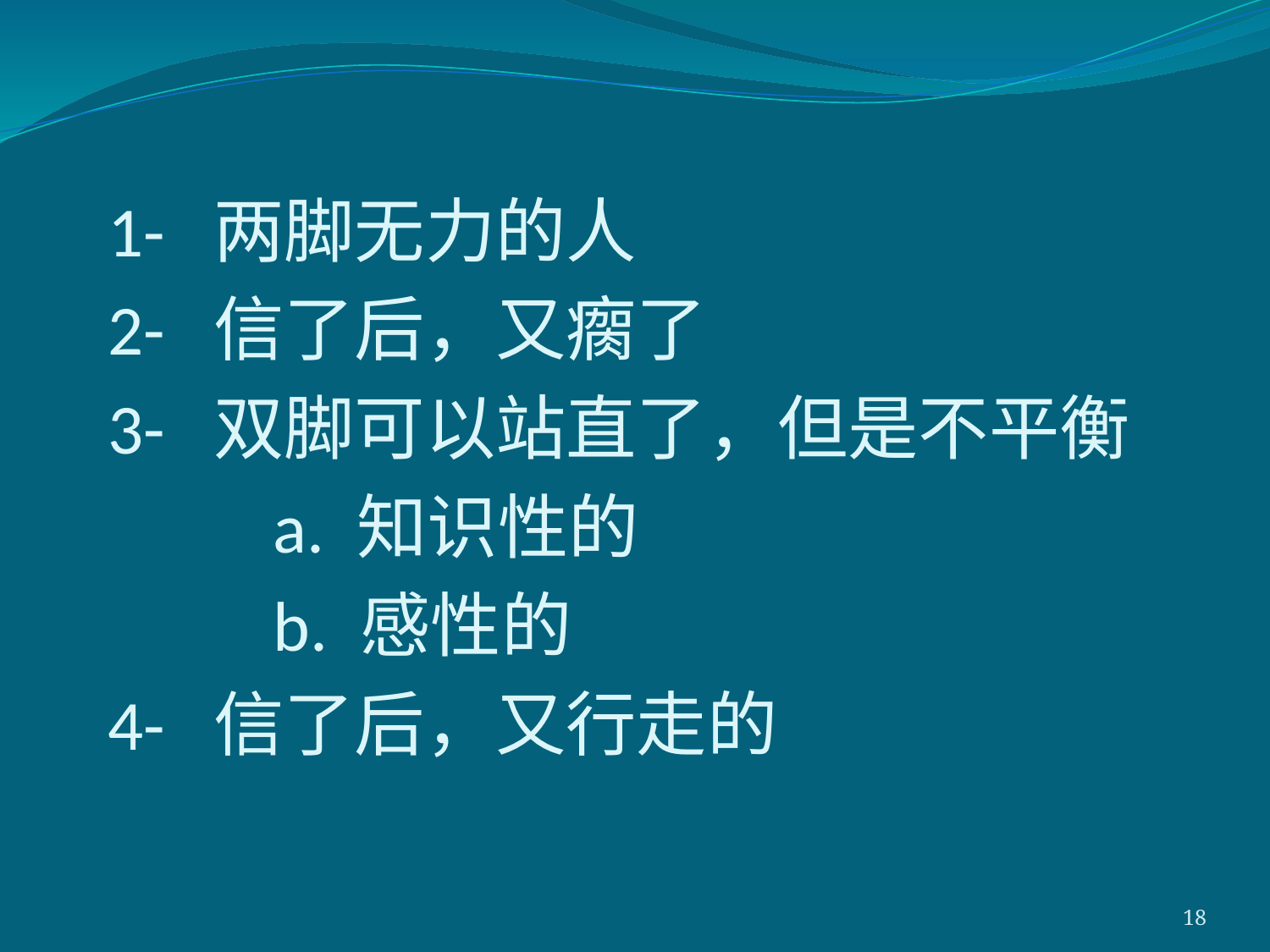

1-  两脚无力的人
2-  信了后，又瘸了
3-  双脚可以站直了，但是不平衡
		a. 知识性的
		b. 感性的
4-  信了后，又行走的

18